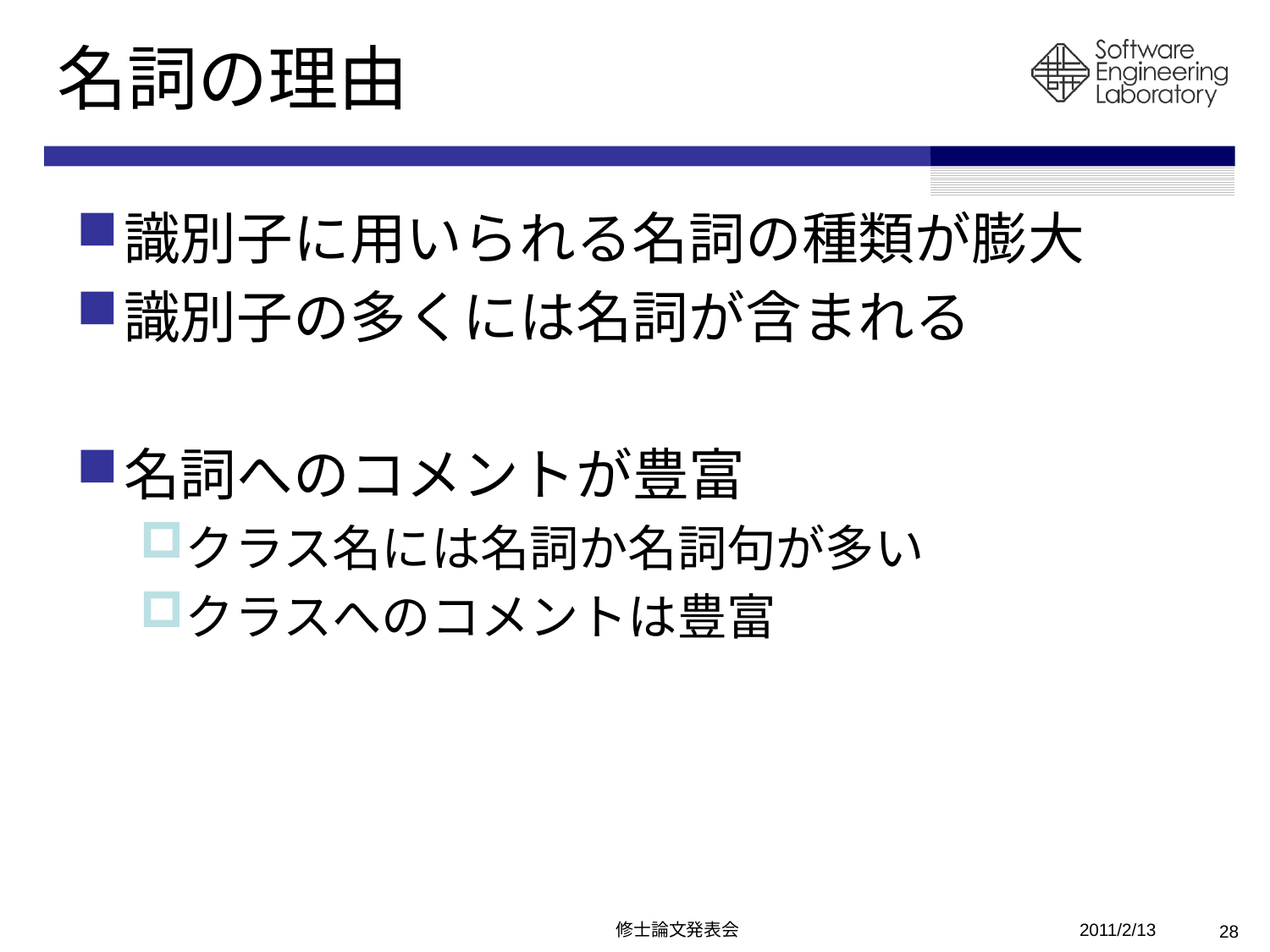

# 名詞の理由
識別子に用いられる名詞の種類が膨大
識別子の多くには名詞が含まれる

名詞へのコメントが豊富
クラス名には名詞か名詞句が多い
クラスへのコメントは豊富
修士論文発表会
2011/2/13
28